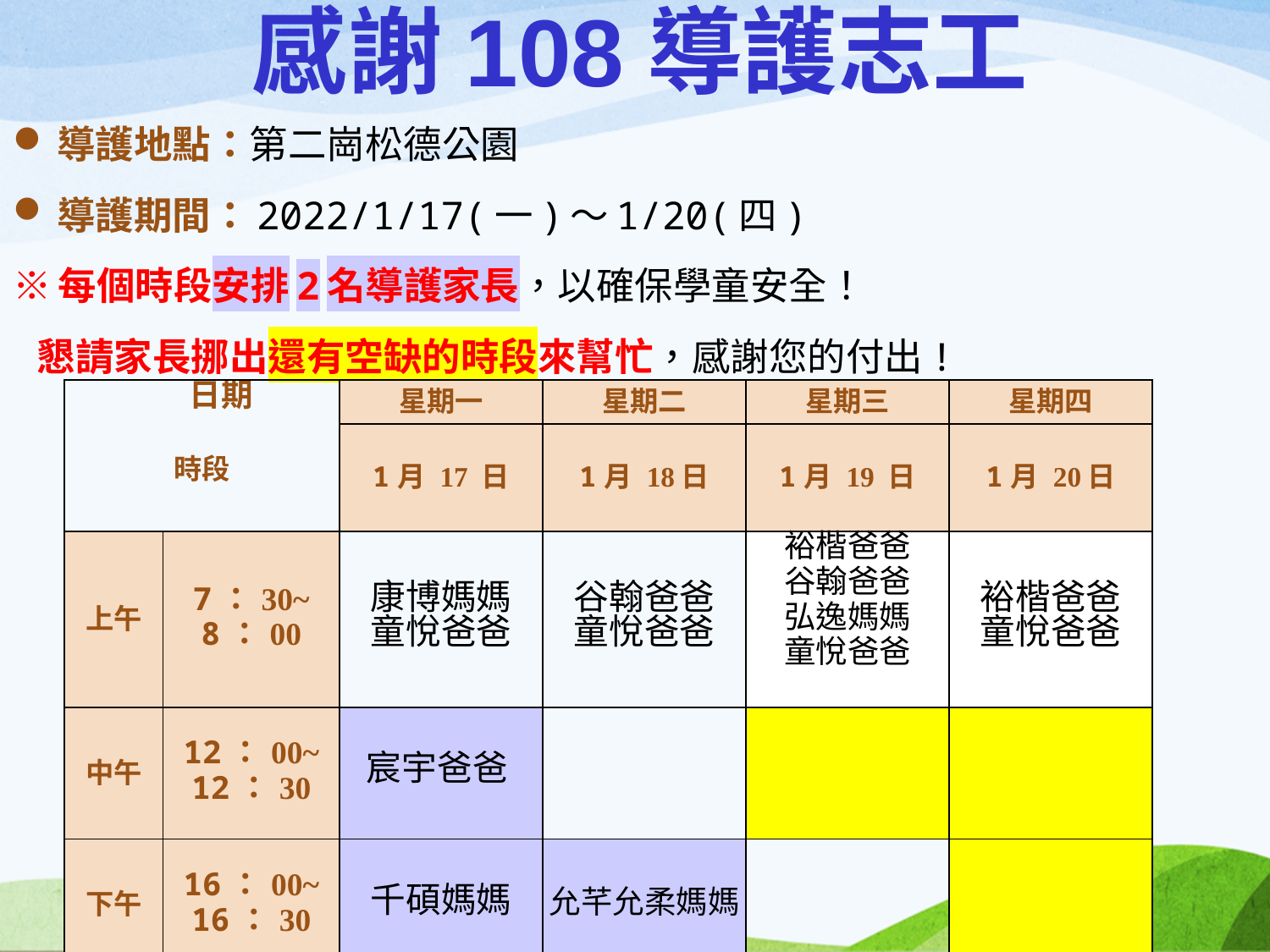

# 感謝108導護志工
導護地點：第二崗松德公園
導護期間：2022/1/17(一)～1/20(四)
※每個時段安排2名導護家長，以確保學童安全！
  懇請家長挪出還有空缺的時段來幫忙，感謝您的付出!

| 日期 時段 |  | 星期一 | 星期二 | 星期三 | 星期四 |
| --- | --- | --- | --- | --- | --- |
|  |  | 1月 17 日 | 1月 18日 | 1月 19 日 | 1月 20日 |
| 上午 | 7：30~ 8：00 | 康博媽媽 童悅爸爸 | 谷翰爸爸 童悅爸爸 | 裕楷爸爸 谷翰爸爸 弘逸媽媽 童悅爸爸 | 裕楷爸爸 童悅爸爸 |
| 中午 | 12：00~ 12：30 | 宸宇爸爸 |  |  |  |
| 下午 | 16：00~ 16：30 | 千碩媽媽 | 允芊允柔媽媽 |  |  |